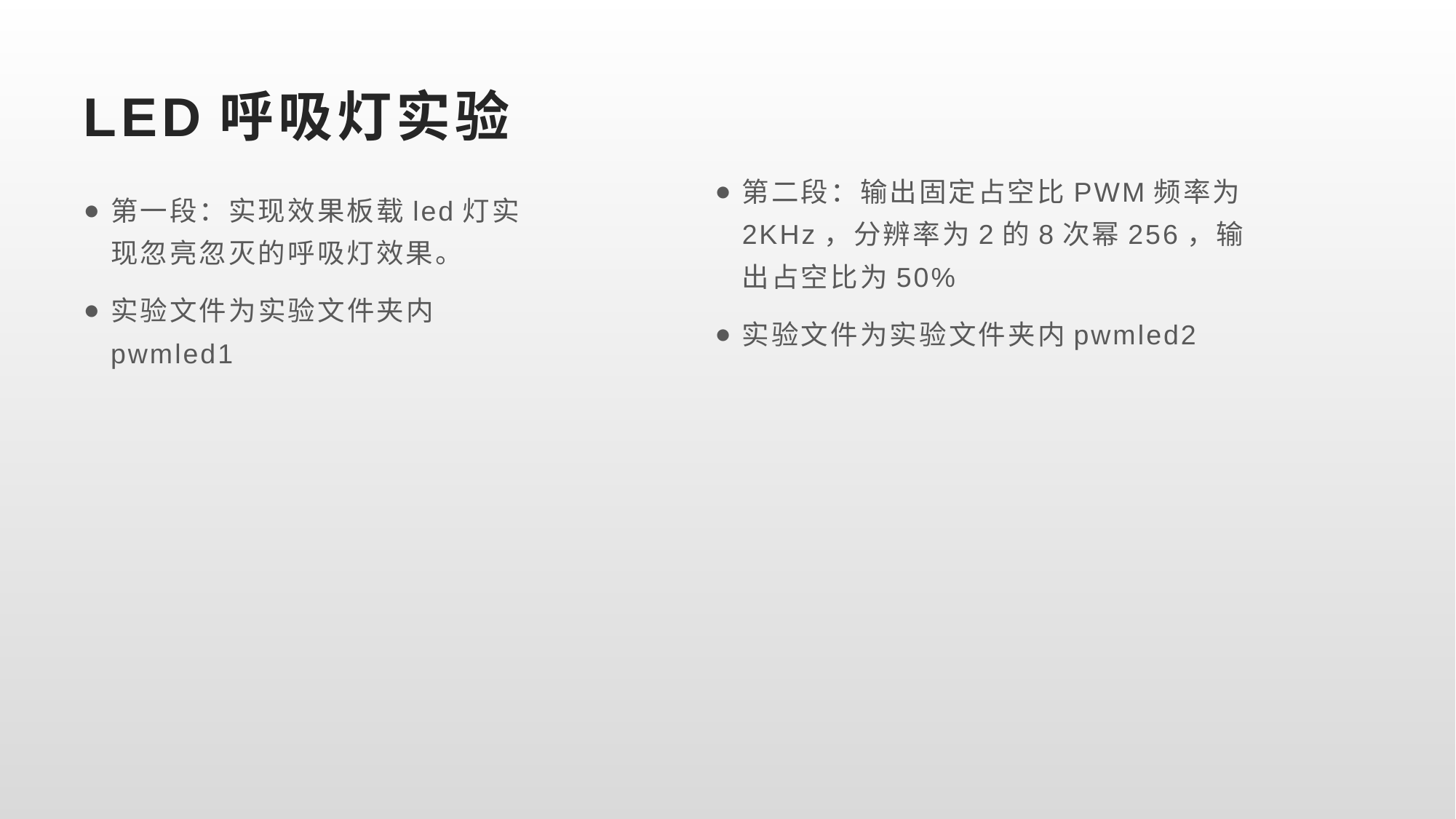

# LED呼吸灯实验
第二段：输出固定占空比PWM频率为2KHz，分辨率为2的8次幂256，输出占空比为50%
实验文件为实验文件夹内pwmled2

第一段：实现效果板载led灯实现忽亮忽灭的呼吸灯效果。
实验文件为实验文件夹内pwmled1